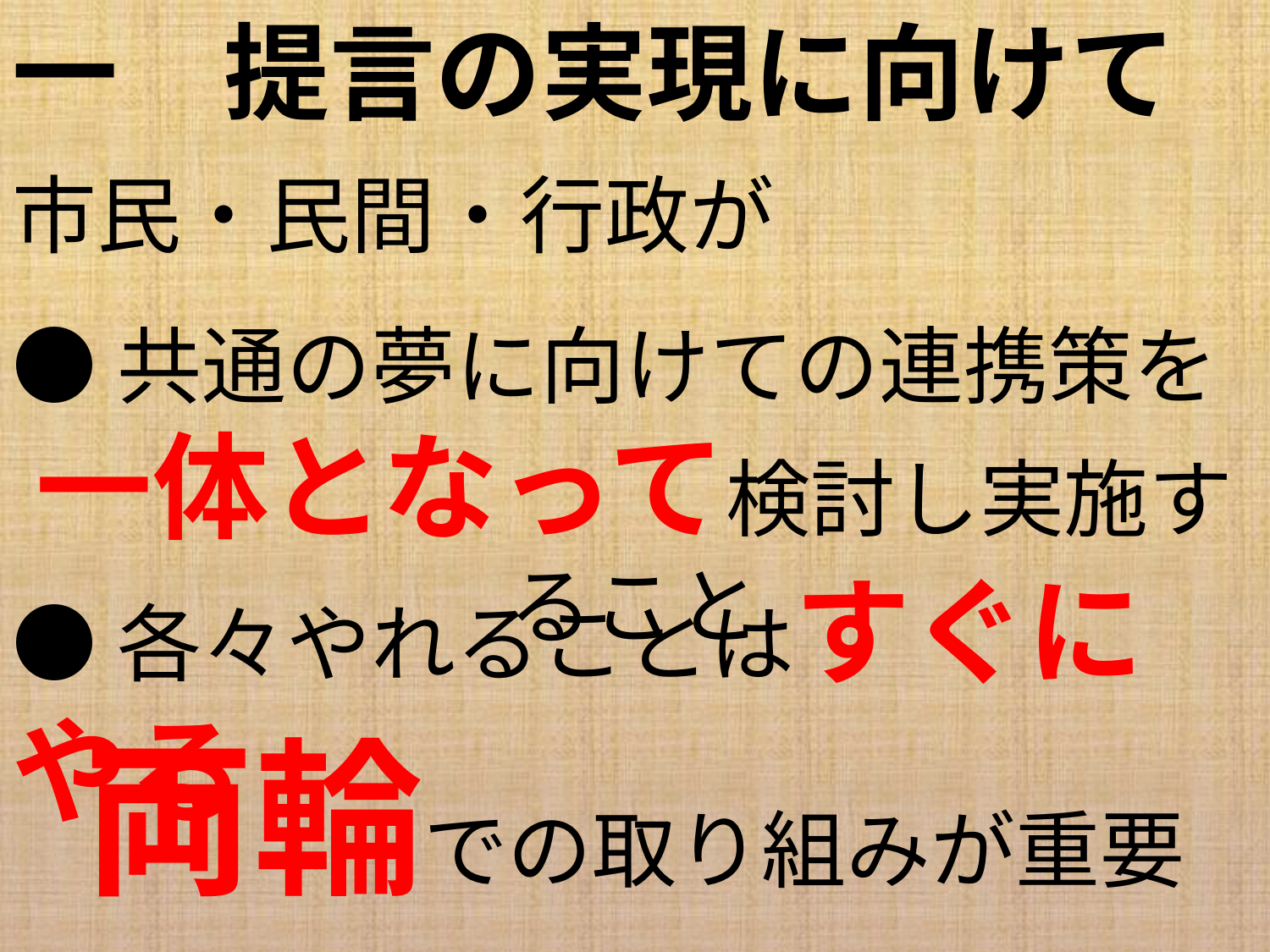

一　提言の実現に向けて
市民・民間・行政が
●共通の夢に向けての連携策を
一体となって検討し実施すること
●各々やれることはすぐにやる
両輪での取り組みが重要